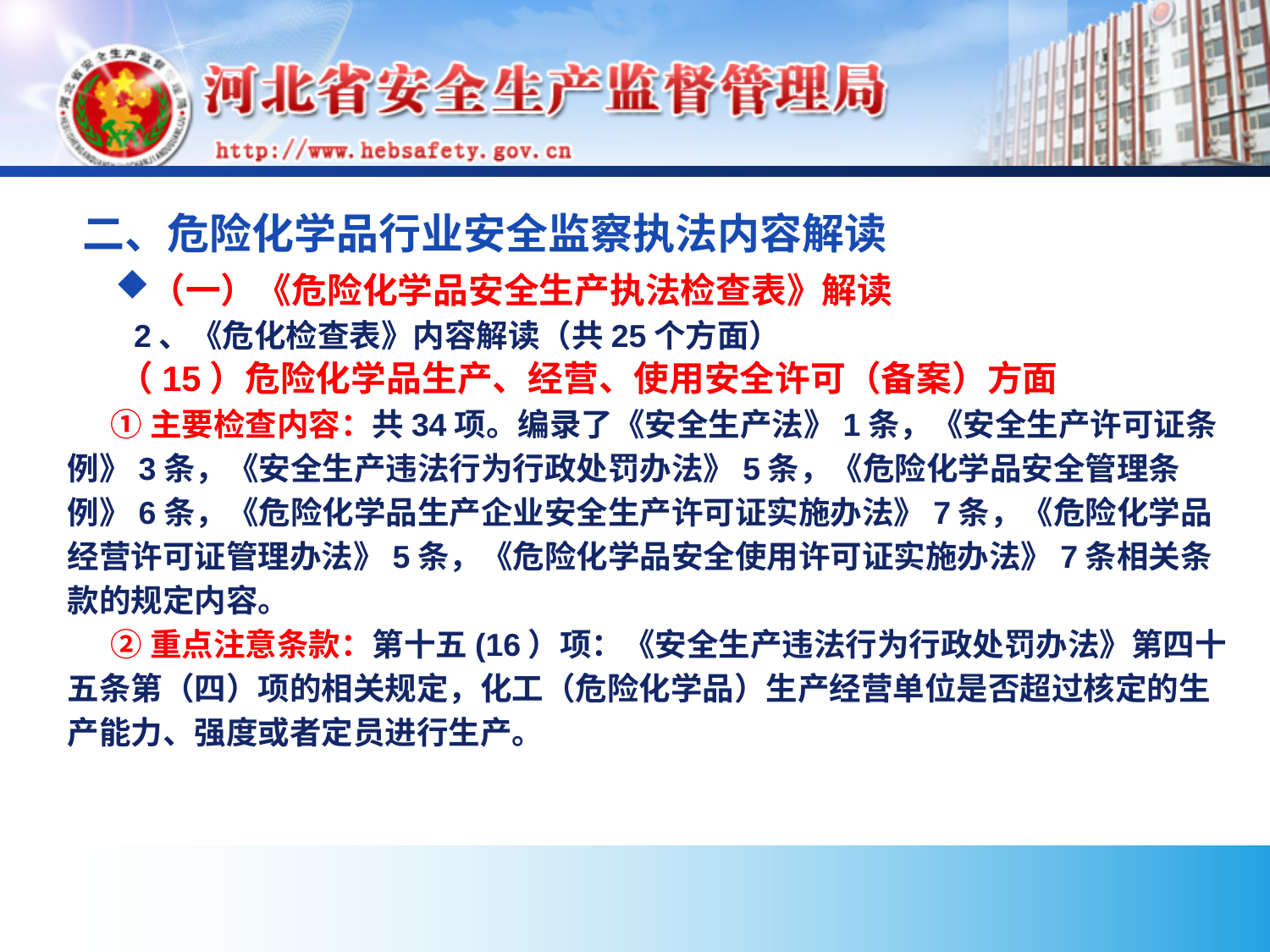

# 二、危险化学品行业安全监察执法内容解读
（一）《危险化学品安全生产执法检查表》解读
       2、《危化检查表》内容解读（共25个方面）
      （15）危险化学品生产、经营、使用安全许可（备案）方面
      ①主要检查内容：共34项。编录了《安全生产法》1条，《安全生产许可证条例》3条，《安全生产违法行为行政处罚办法》5条，《危险化学品安全管理条例》6条，《危险化学品生产企业安全生产许可证实施办法》7条，《危险化学品经营许可证管理办法》5条，《危险化学品安全使用许可证实施办法》7条相关条款的规定内容。
      ②重点注意条款：第十五(16）项：《安全生产违法行为行政处罚办法》第四十五条第（四）项的相关规定，化工（危险化学品）生产经营单位是否超过核定的生产能力、强度或者定员进行生产。